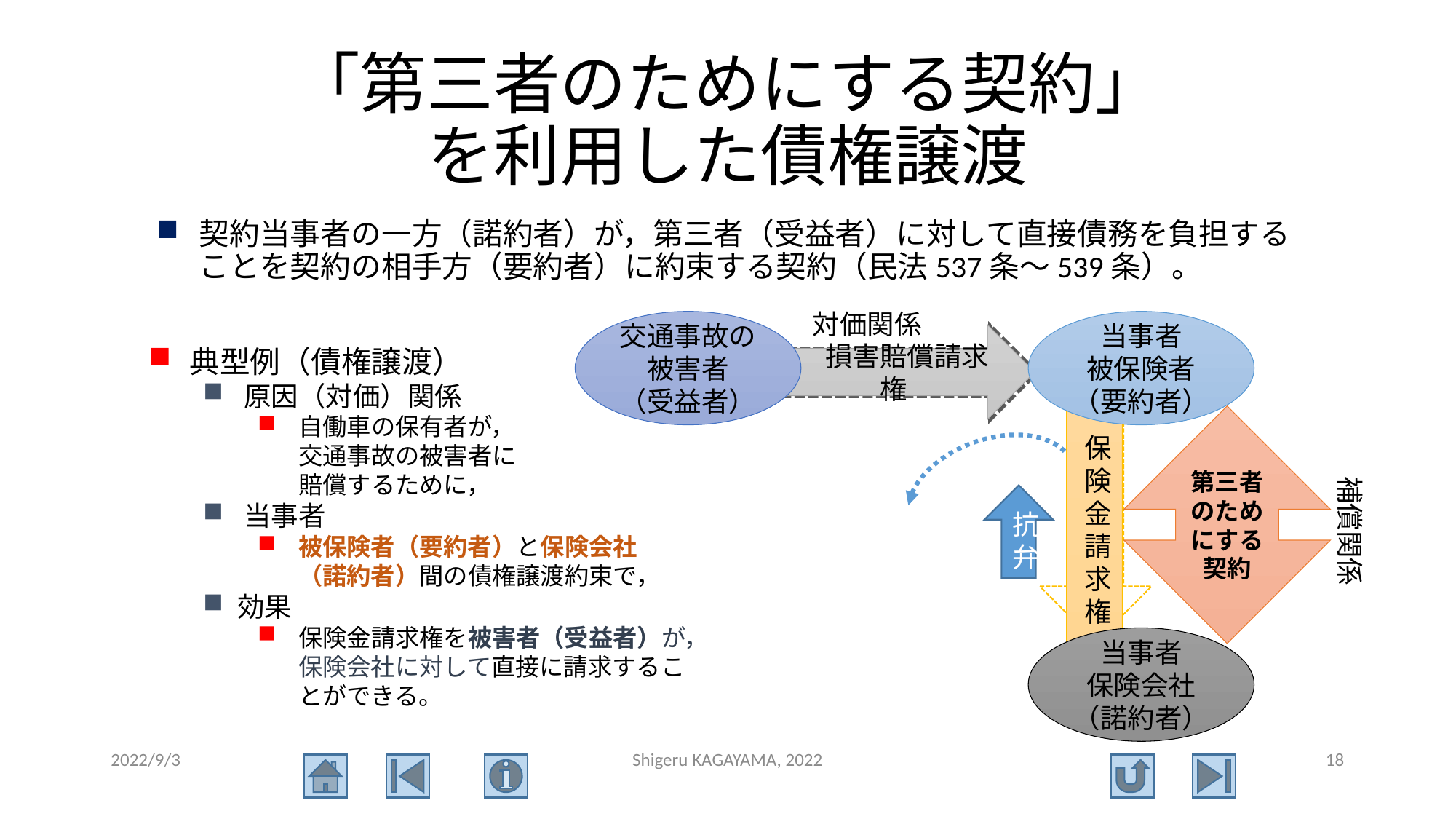

# 「第三者のためにする契約」 を利用した債権譲渡
契約当事者の一方（諾約者）が，第三者（受益者）に対して直接債務を負担することを契約の相手方（要約者）に約束する契約（民法537条～539条）。
対価関係
交通事故の被害者
（受益者）
当事者
被保険者（要約者）
　損害賠償請求権
　損害賠償請求権

保険金請求権
典型例（債権譲渡）
原因（対価）関係
自働車の保有者が，
交通事故の被害者に
賠償するために，
当事者
被保険者（要約者）と保険会社（諾約者）間の債権譲渡約束で，
効果
保険金請求権を被害者（受益者）が，保険会社に対して直接に請求することができる。
　保険金請求権
第三者のためにする契約
補償関係

抗弁
当事者
保険会社（諾約者）
2022/9/3
Shigeru KAGAYAMA, 2022
18